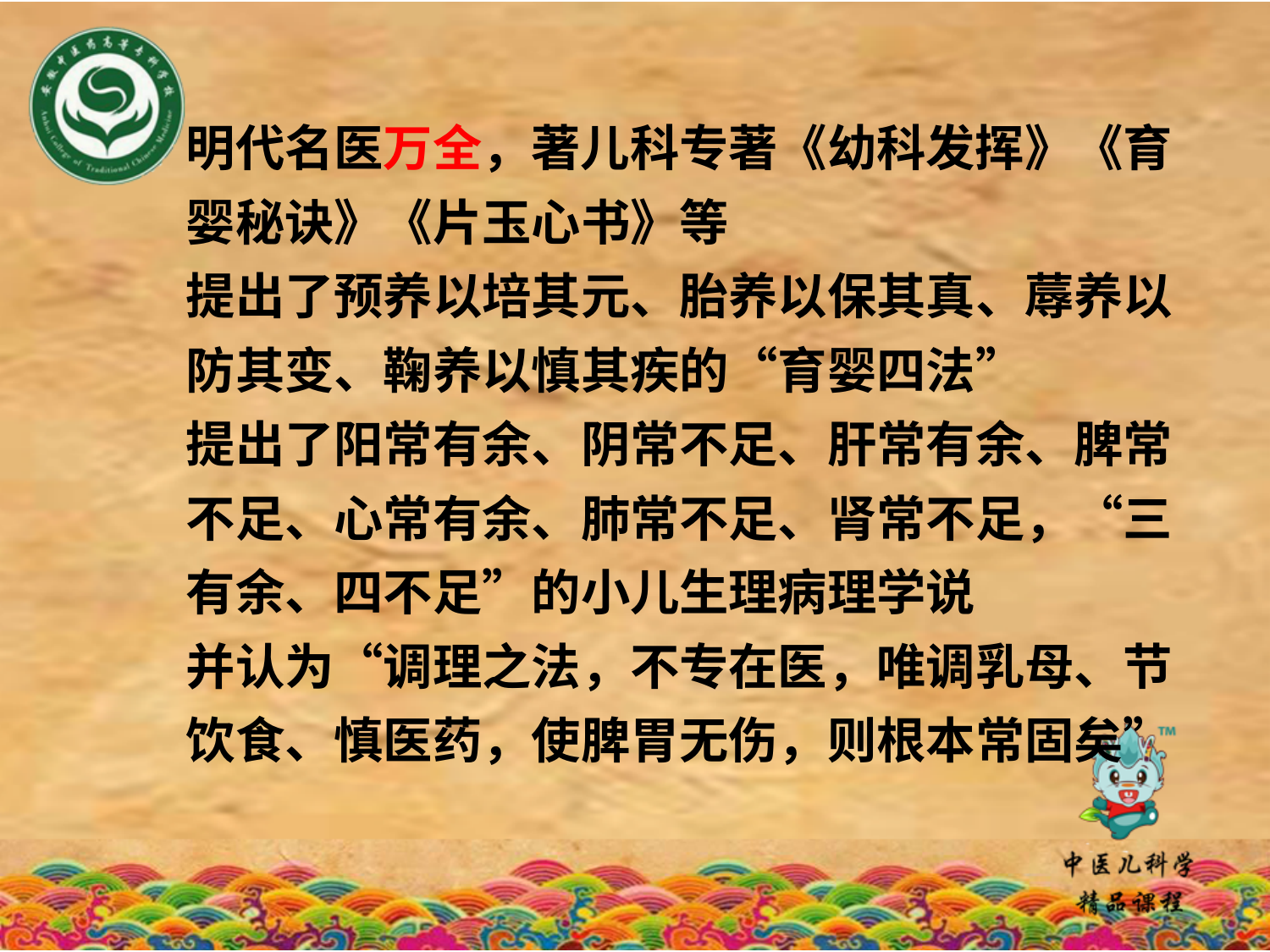

明代名医万全，著儿科专著《幼科发挥》《育婴秘诀》《片玉心书》等
提出了预养以培其元、胎养以保其真、蓐养以防其变、鞠养以慎其疾的“育婴四法”
提出了阳常有余、阴常不足、肝常有余、脾常不足、心常有余、肺常不足、肾常不足，“三有余、四不足”的小儿生理病理学说
并认为“调理之法，不专在医，唯调乳母、节饮食、慎医药，使脾胃无伤，则根本常固矣”